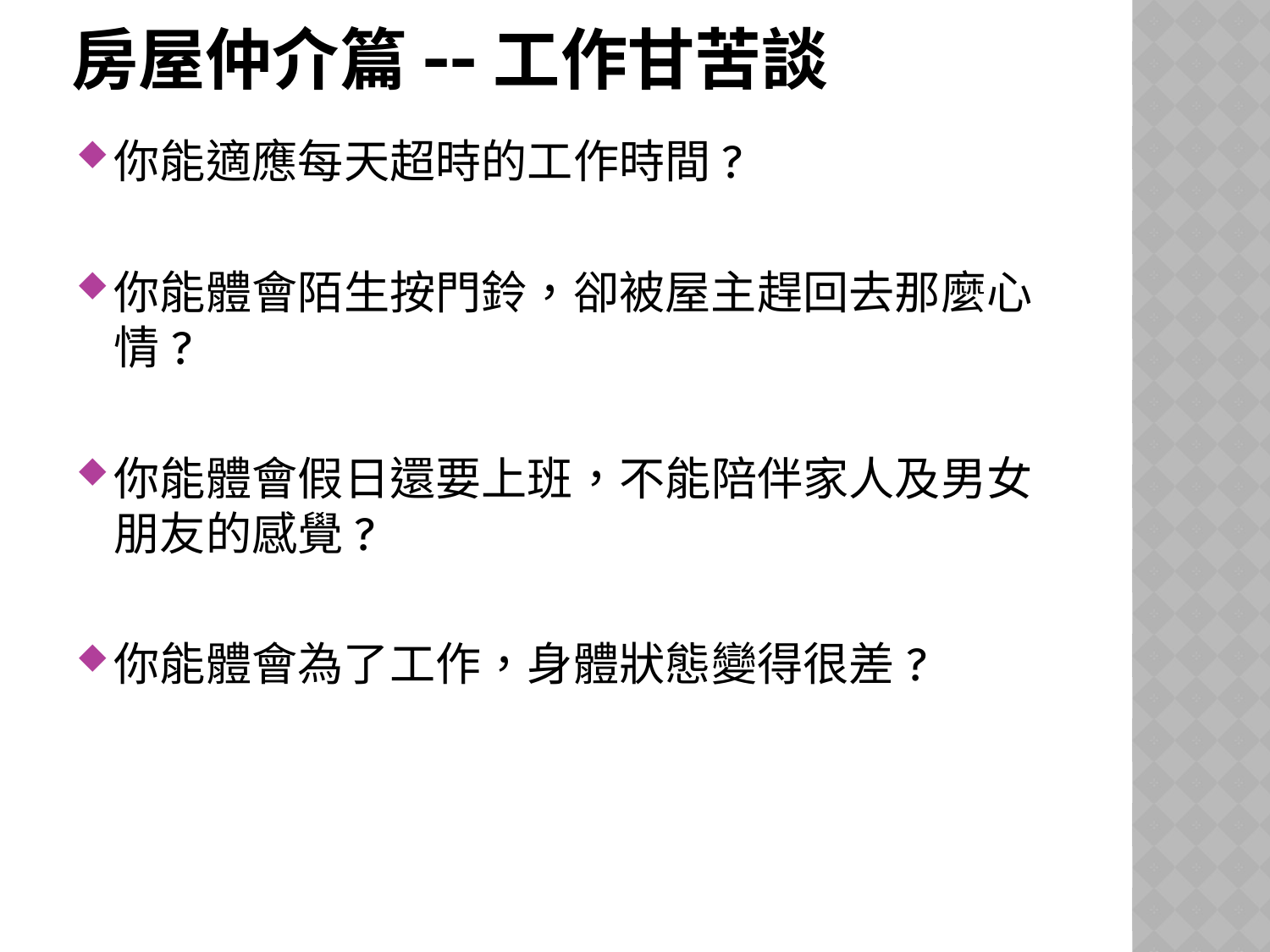

# 房屋仲介篇--工作甘苦談
你能適應每天超時的工作時間?

你能體會陌生按門鈴，卻被屋主趕回去那麼心情?

你能體會假日還要上班，不能陪伴家人及男女朋友的感覺?

你能體會為了工作，身體狀態變得很差?